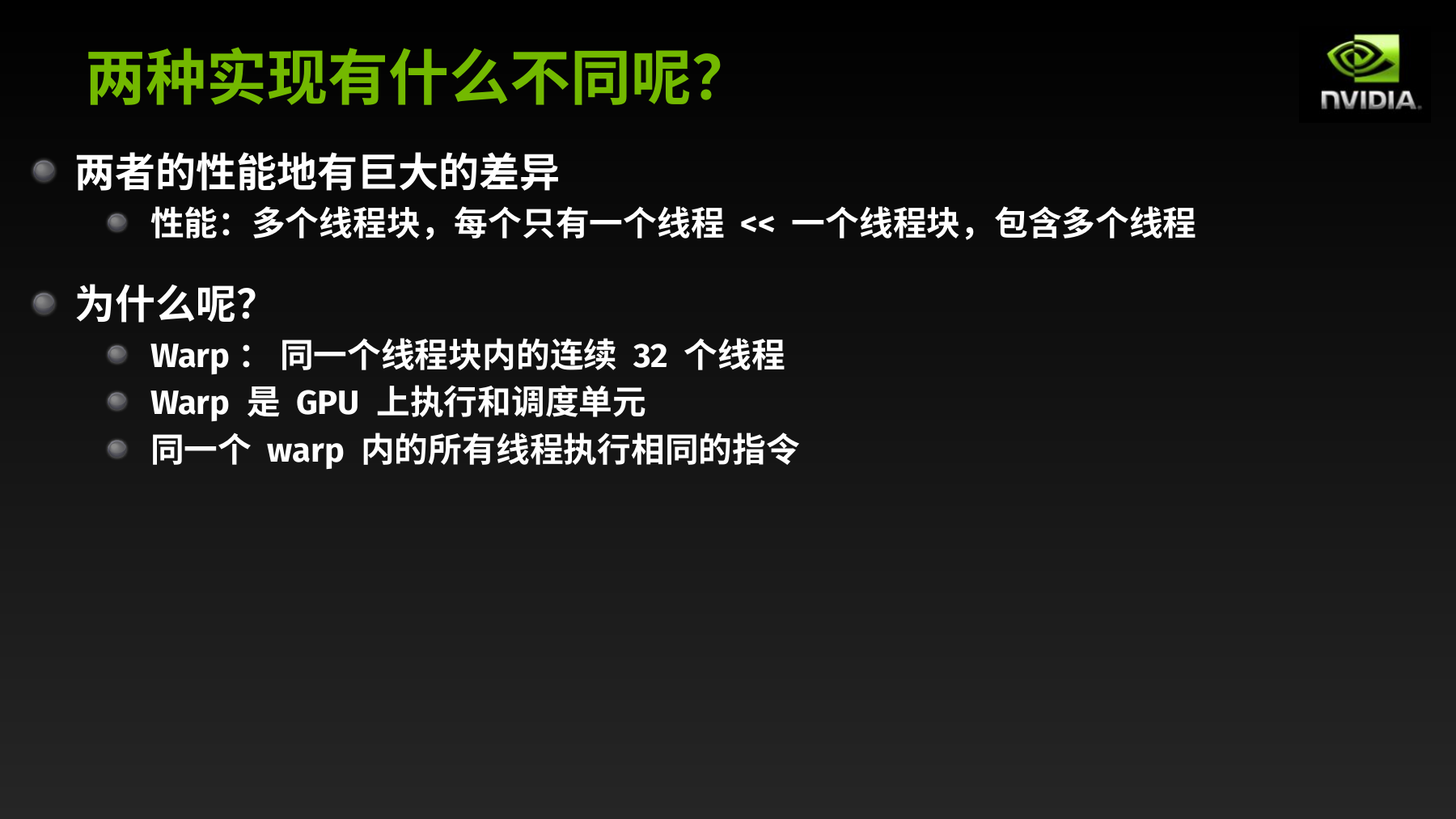

# 两种实现有什么不同呢？
两者的性能地有巨大的差异
性能：多个线程块，每个只有一个线程 << 一个线程块，包含多个线程

为什么呢？
Warp： 同一个线程块内的连续 32 个线程
Warp 是 GPU 上执行和调度单元
同一个 warp 内的所有线程执行相同的指令